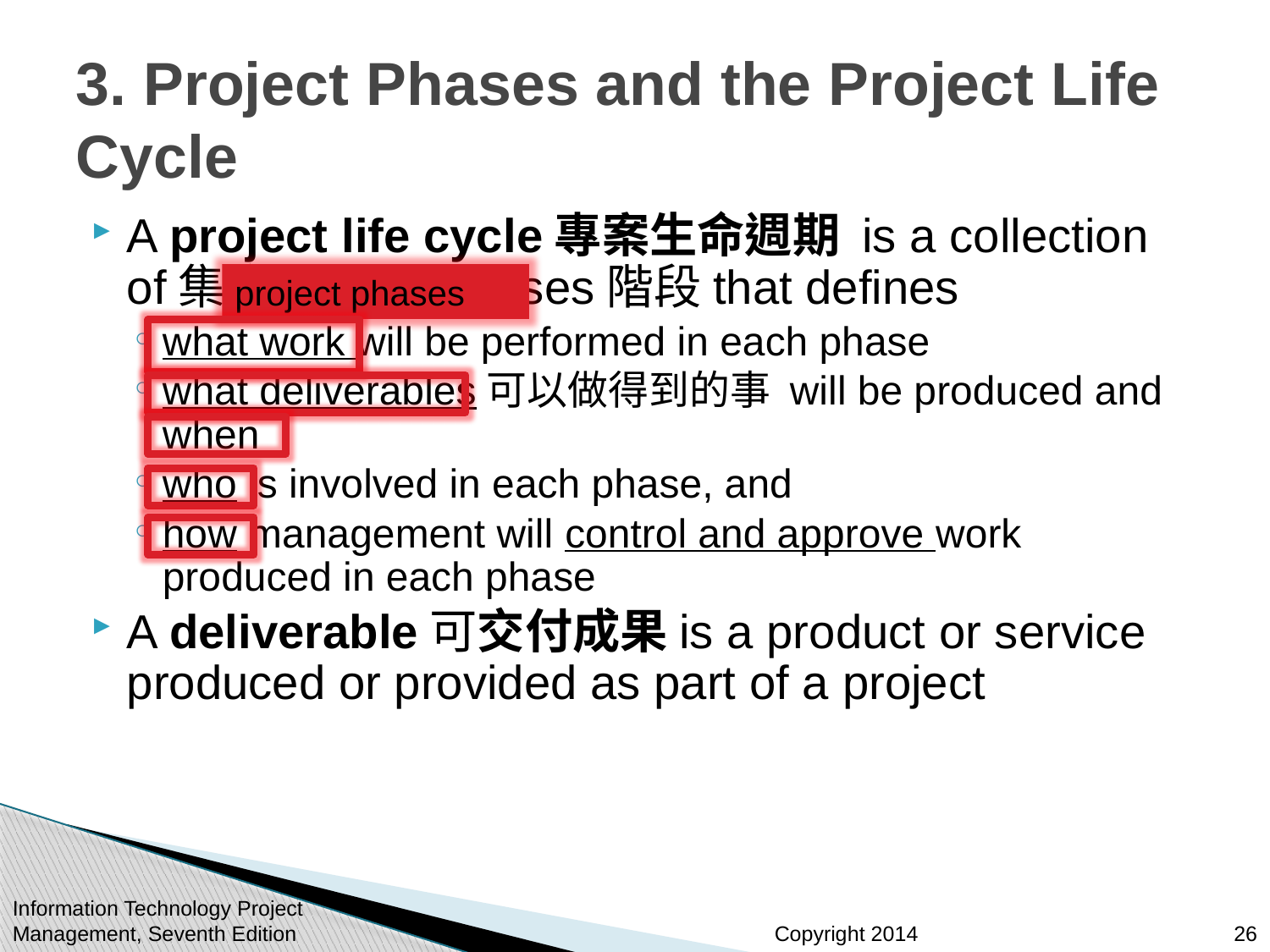

# 3. Project Phases and the Project Life Cycle
A project life cycle專案生命週期 is a collection of集合project phases階段that defines
what work will be performed in each phase
what deliverables可以做得到的事 will be produced and when
who is involved in each phase, and
how management will control and approve work produced in each phase
A deliverable可交付成果is a product or service produced or provided as part of a project

project phases

Information Technology Project Management, Seventh Edition
26